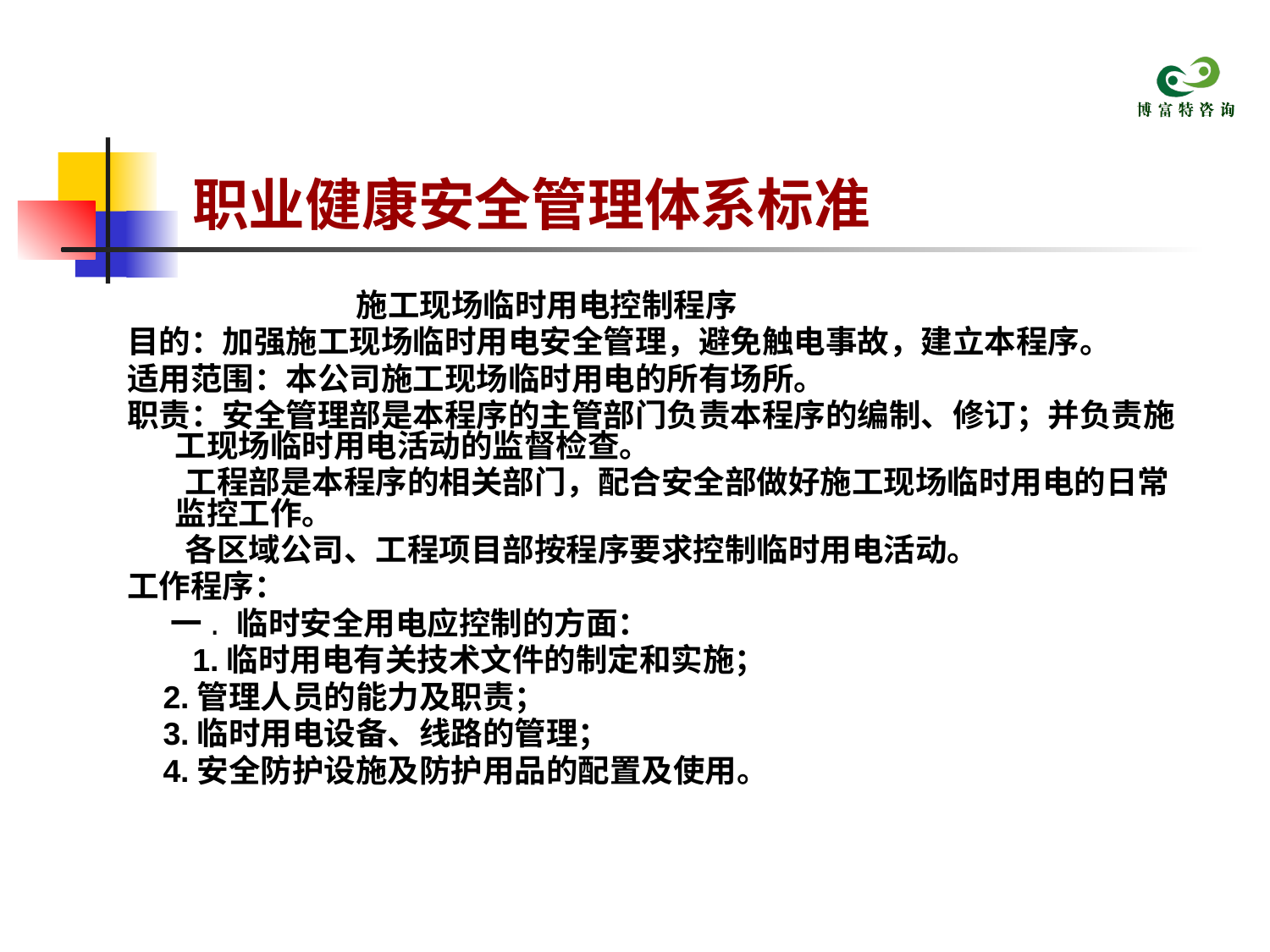

# 职业健康安全管理体系标准
                                       施工现场临时用电控制程序
目的：加强施工现场临时用电安全管理，避免触电事故，建立本程序。
适用范围：本公司施工现场临时用电的所有场所。
职责：安全管理部是本程序的主管部门负责本程序的编制、修订；并负责施工现场临时用电活动的监督检查。
       工程部是本程序的相关部门，配合安全部做好施工现场临时用电的日常监控工作。
       各区域公司、工程项目部按程序要求控制临时用电活动。
工作程序：
     一. 临时安全用电应控制的方面：
       1.临时用电有关技术文件的制定和实施；
    2.管理人员的能力及职责；
    3.临时用电设备、线路的管理；
    4.安全防护设施及防护用品的配置及使用。

123